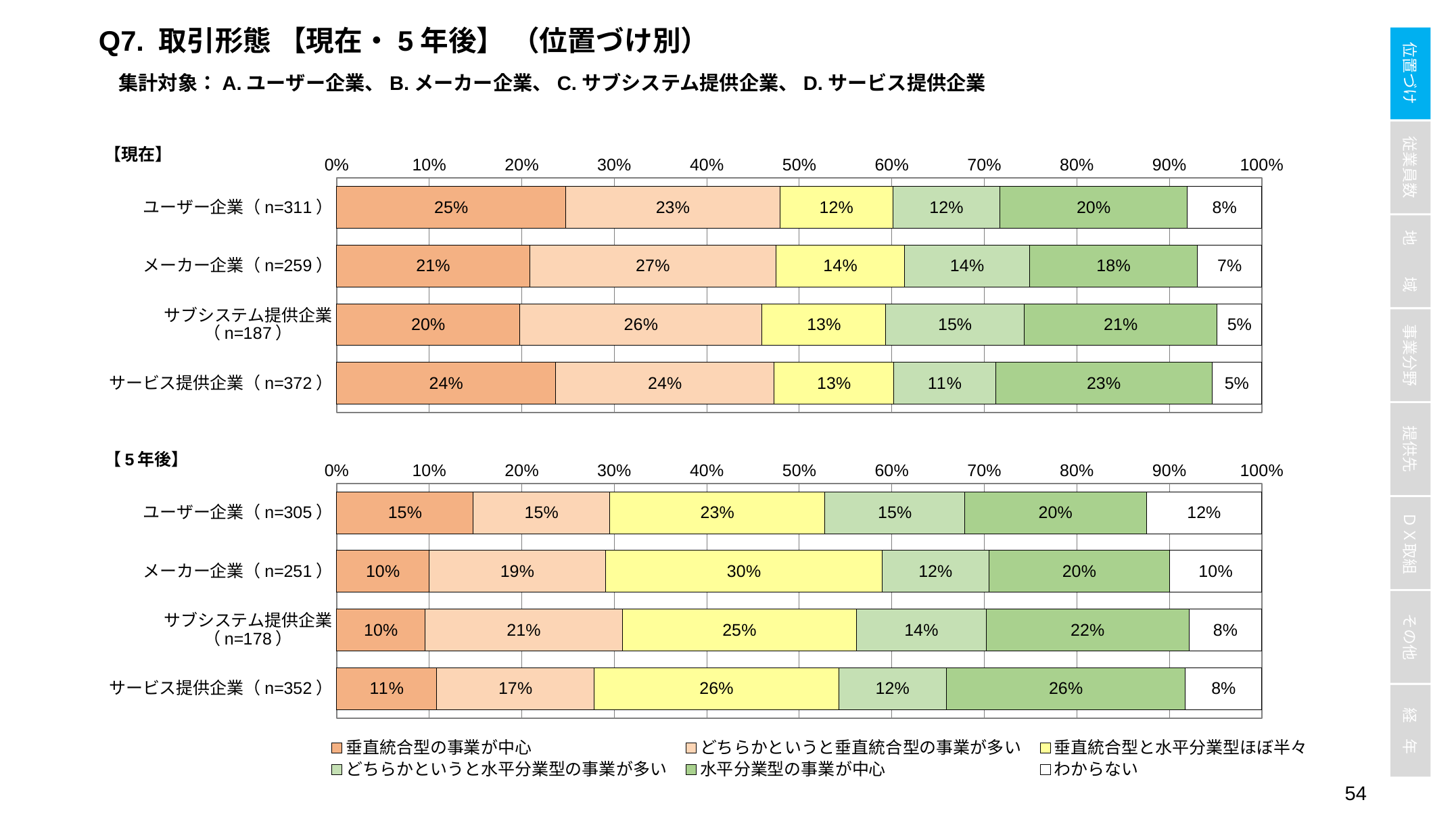

Q7. 取引形態 【現在・5年後】 （位置づけ別）
集計対象：A.ユーザー企業、B.メーカー企業、C.サブシステム提供企業、D.サービス提供企業

### Chart

| Category | 垂直統合型の事業が中心 | どちらかというと垂直統合型の事業が多い | 垂直統合型と水平分業型ほぼ半々 | どちらかというと水平分業型の事業が多い | 水平分業型の事業が中心 | わからない |
|---|---|---|---|---|---|---|
| ユーザー企業（n=311） | 0.24758842443729903 | 0.2315112540192926 | 0.12218649517684887 | 0.1157556270096463 | 0.20257234726688103 | 0.08038585209003216 |
| メーカー企業（n=259） | 0.2084942084942085 | 0.26640926640926643 | 0.138996138996139 | 0.13513513513513514 | 0.18146718146718147 | 0.0694980694980695 |
| サブシステム提供企業（n=187） | 0.19786096256684493 | 0.2620320855614973 | 0.13368983957219252 | 0.1497326203208556 | 0.20855614973262032 | 0.0481283422459893 |
| サービス提供企業（n=372） | 0.23655913978494625 | 0.23655913978494625 | 0.12903225806451613 | 0.11021505376344086 | 0.23387096774193547 | 0.053763440860215055 |

### Chart

| Category | 垂直統合型の事業が中心 | どちらかというと垂直統合型の事業が多い | 垂直統合型と水平分業型ほぼ半々 | どちらかというと水平分業型の事業が多い | 水平分業型の事業が中心 | わからない |
|---|---|---|---|---|---|---|
| ユーザー企業（n=305） | 0.14754098360655737 | 0.14754098360655737 | 0.23278688524590163 | 0.15081967213114755 | 0.19672131147540983 | 0.12459016393442623 |
| メーカー企業（n=251） | 0.099601593625498 | 0.19123505976095617 | 0.29880478087649404 | 0.11553784860557768 | 0.1952191235059761 | 0.099601593625498 |
| サブシステム提供企業（n=178） | 0.09550561797752809 | 0.21348314606741572 | 0.25280898876404495 | 0.1404494382022472 | 0.21910112359550563 | 0.07865168539325842 |
| サービス提供企業（n=352） | 0.10795454545454546 | 0.17045454545454544 | 0.26420454545454547 | 0.11647727272727272 | 0.2585227272727273 | 0.08238636363636363 |
54